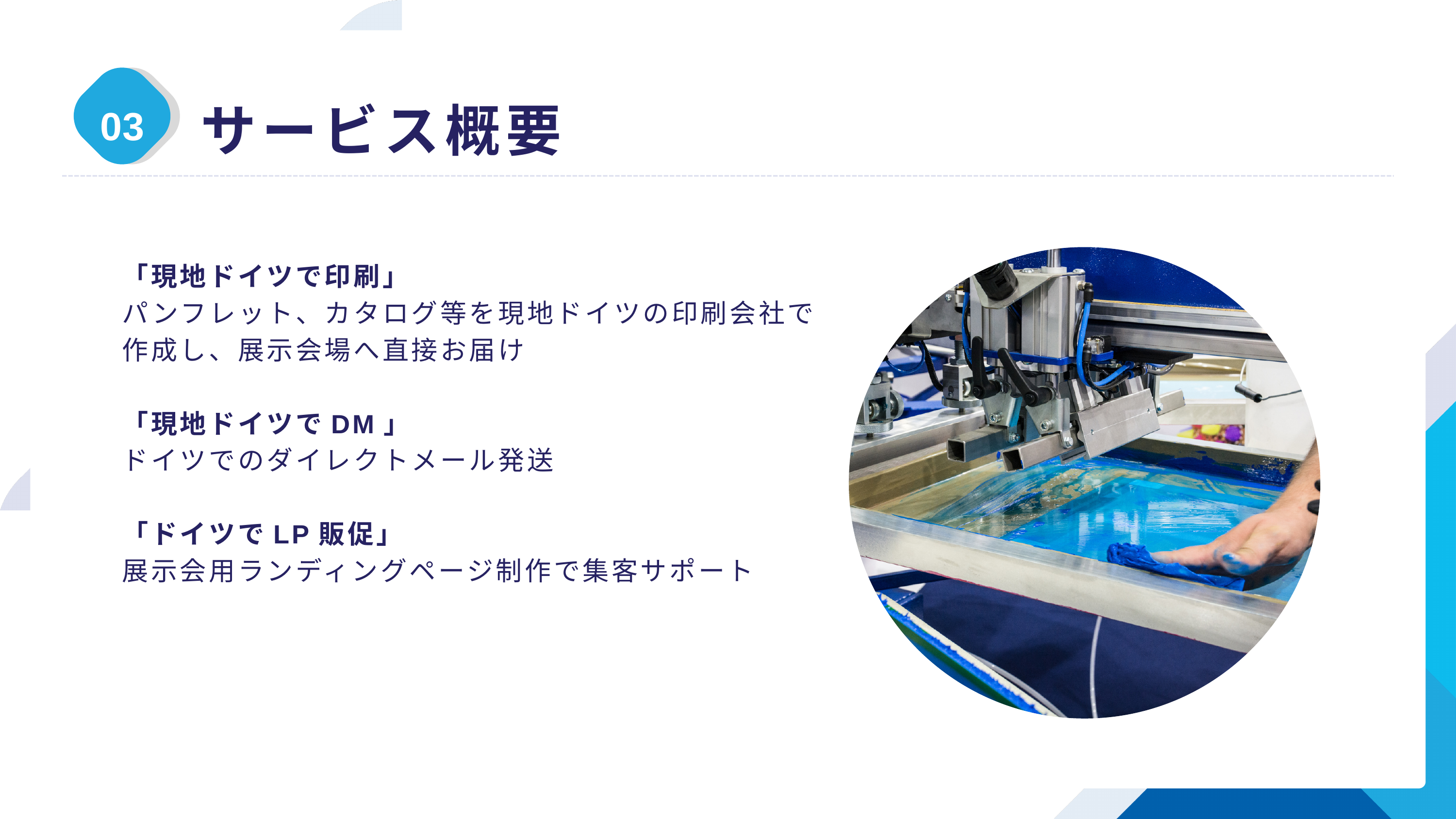

サービス概要

03

「現地ドイツで印刷」
パンフレット、カタログ等を現地ドイツの印刷会社で
作成し、展示会場へ直接お届け

「現地ドイツでDM」
ドイツでのダイレクトメール発送

「ドイツでLP販促」
展示会用ランディングページ制作で集客サポート